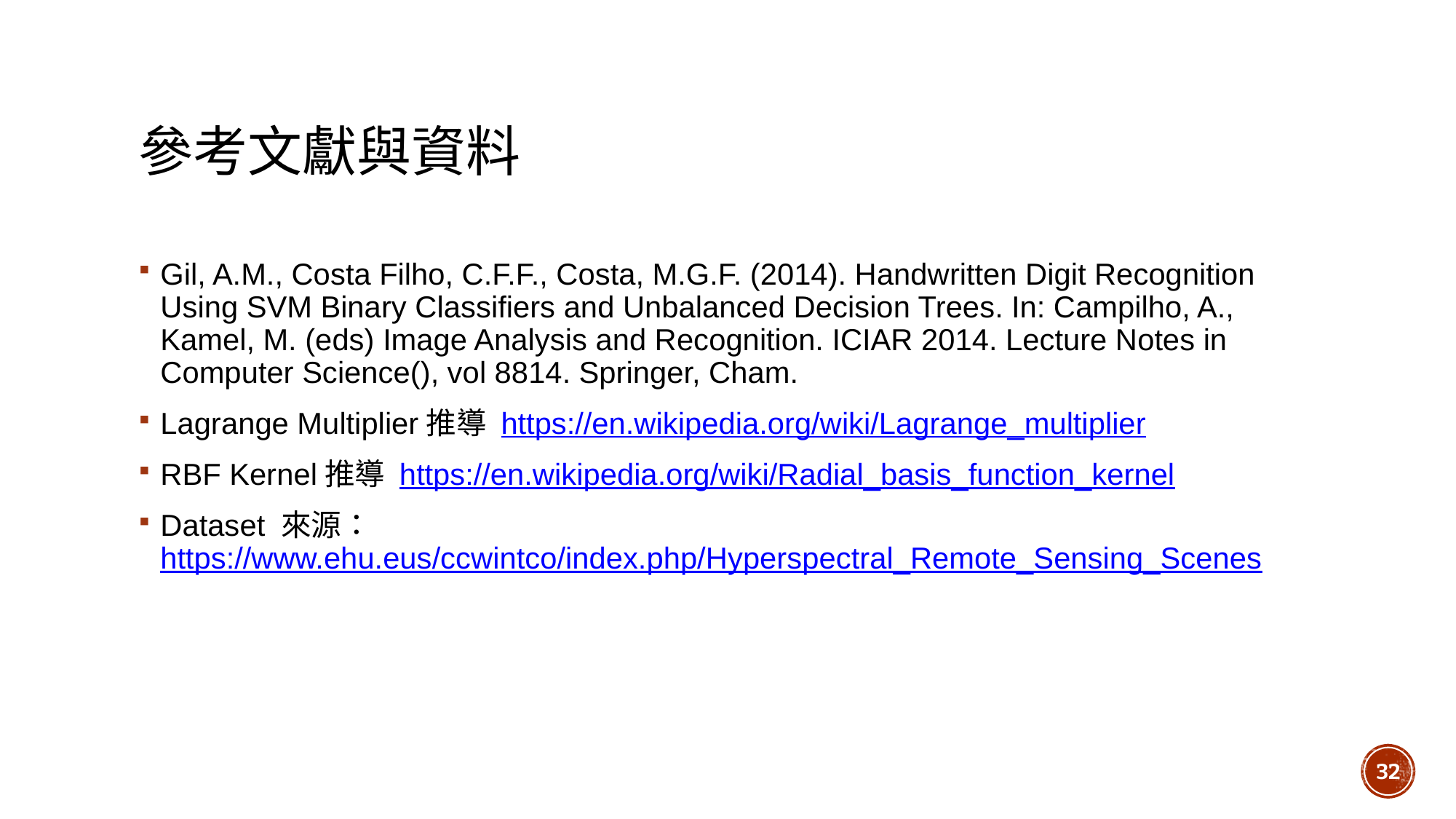

# 參考文獻與資料
Gil, A.M., Costa Filho, C.F.F., Costa, M.G.F. (2014). Handwritten Digit Recognition Using SVM Binary Classifiers and Unbalanced Decision Trees. In: Campilho, A., Kamel, M. (eds) Image Analysis and Recognition. ICIAR 2014. Lecture Notes in Computer Science(), vol 8814. Springer, Cham.
Lagrange Multiplier推導 https://en.wikipedia.org/wiki/Lagrange_multiplier
RBF Kernel推導 https://en.wikipedia.org/wiki/Radial_basis_function_kernel
Dataset 來源： https://www.ehu.eus/ccwintco/index.php/Hyperspectral_Remote_Sensing_Scenes
32